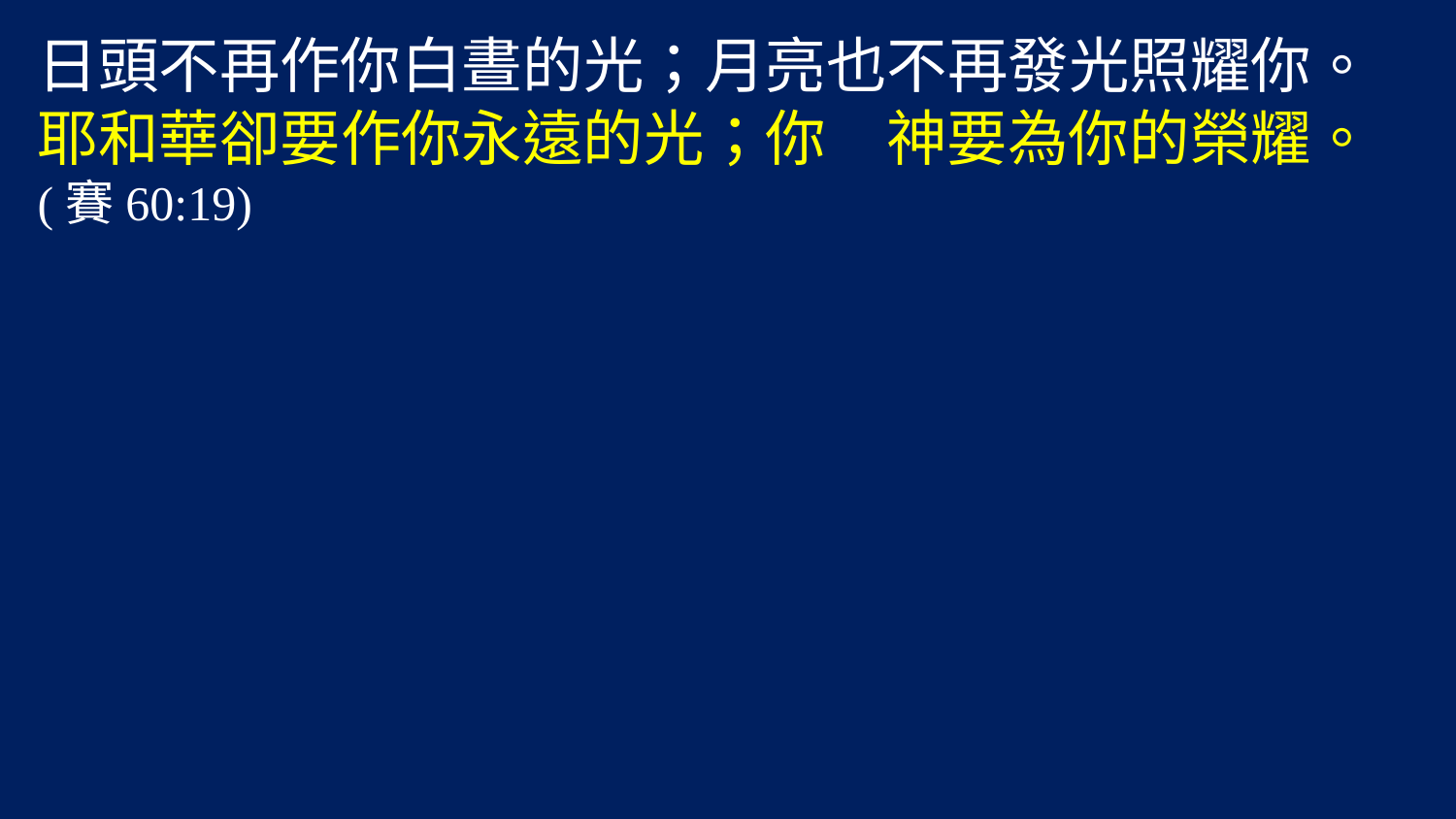

日頭不再作你白晝的光；月亮也不再發光照耀你。
耶和華卻要作你永遠的光；你　神要為你的榮耀。
(賽60:19)